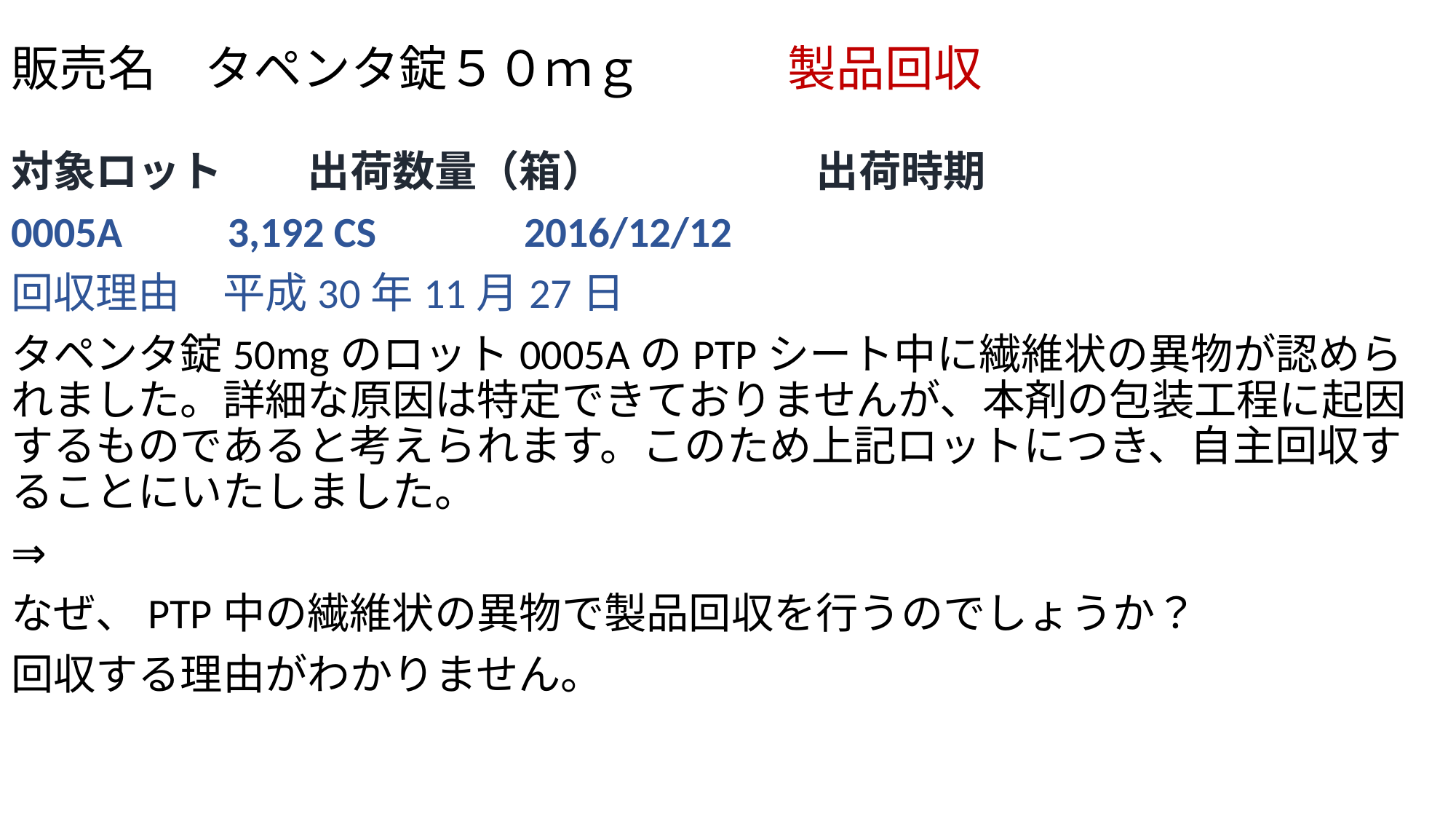

# 販売名　タペンタ錠５０ｍｇ　　　製品回収
対象ロット　　出荷数量（箱）　　　　　出荷時期
0005A　　3,192 CS　　　2016/12/12
回収理由　平成30年11月27日
タペンタ錠50mgのロット0005AのPTPシート中に繊維状の異物が認められました。詳細な原因は特定できておりませんが、本剤の包装工程に起因するものであると考えられます。このため上記ロットにつき、自主回収することにいたしました。
⇒
なぜ、PTP中の繊維状の異物で製品回収を行うのでしょうか？
回収する理由がわかりません。